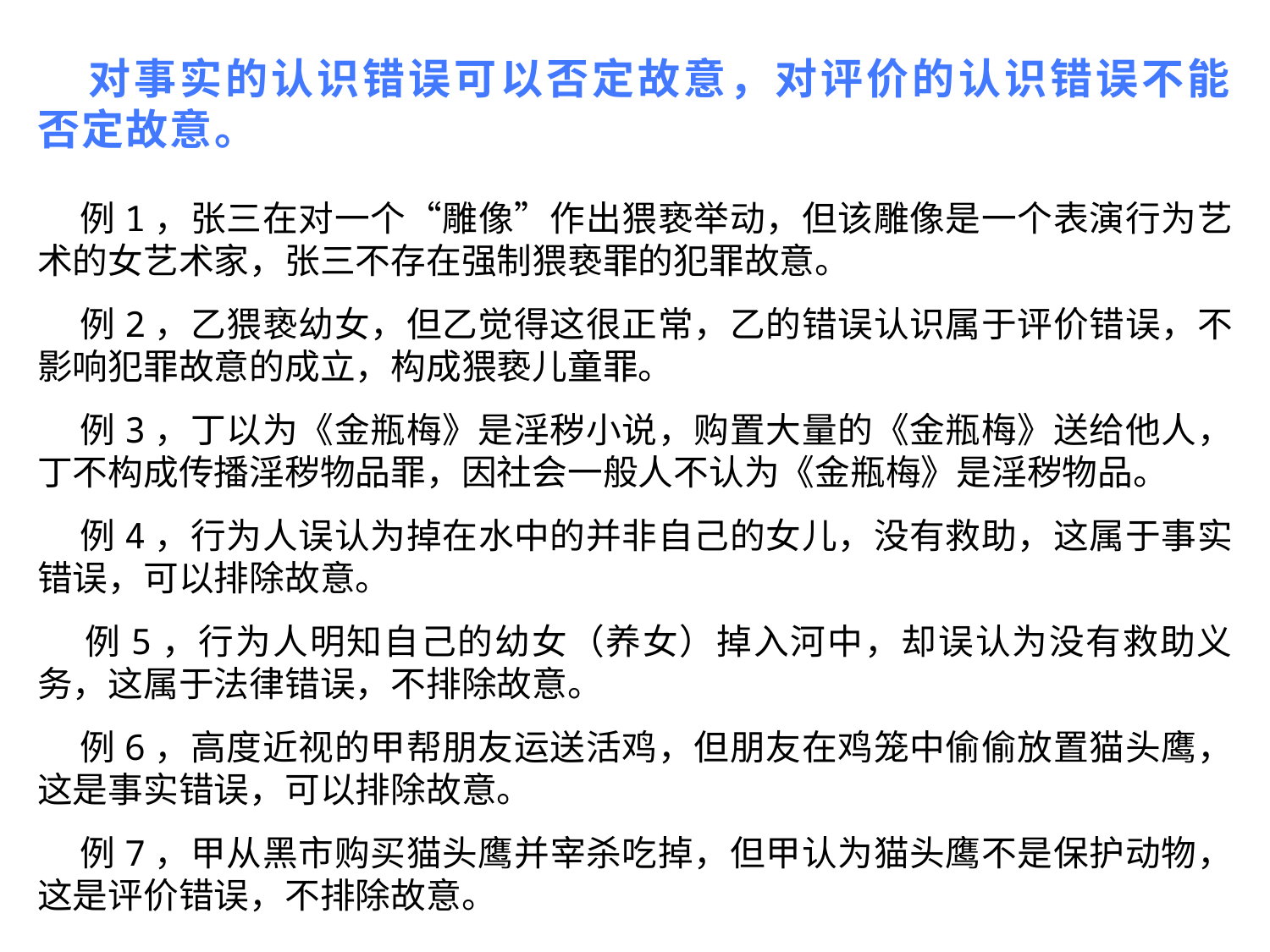

对事实的认识错误可以否定故意，对评价的认识错误不能否定故意。

    例1，张三在对一个“雕像”作出猥亵举动，但该雕像是一个表演行为艺术的女艺术家，张三不存在强制猥亵罪的犯罪故意。

    例2，乙猥亵幼女，但乙觉得这很正常，乙的错误认识属于评价错误，不影响犯罪故意的成立，构成猥亵儿童罪。

    例3，丁以为《金瓶梅》是淫秽小说，购置大量的《金瓶梅》送给他人，丁不构成传播淫秽物品罪，因社会一般人不认为《金瓶梅》是淫秽物品。

    例4，行为人误认为掉在水中的并非自己的女儿，没有救助，这属于事实错误，可以排除故意。

    例5，行为人明知自己的幼女（养女）掉入河中，却误认为没有救助义务，这属于法律错误，不排除故意。

    例6，高度近视的甲帮朋友运送活鸡，但朋友在鸡笼中偷偷放置猫头鹰，这是事实错误，可以排除故意。

    例7，甲从黑市购买猫头鹰并宰杀吃掉，但甲认为猫头鹰不是保护动物，这是评价错误，不排除故意。